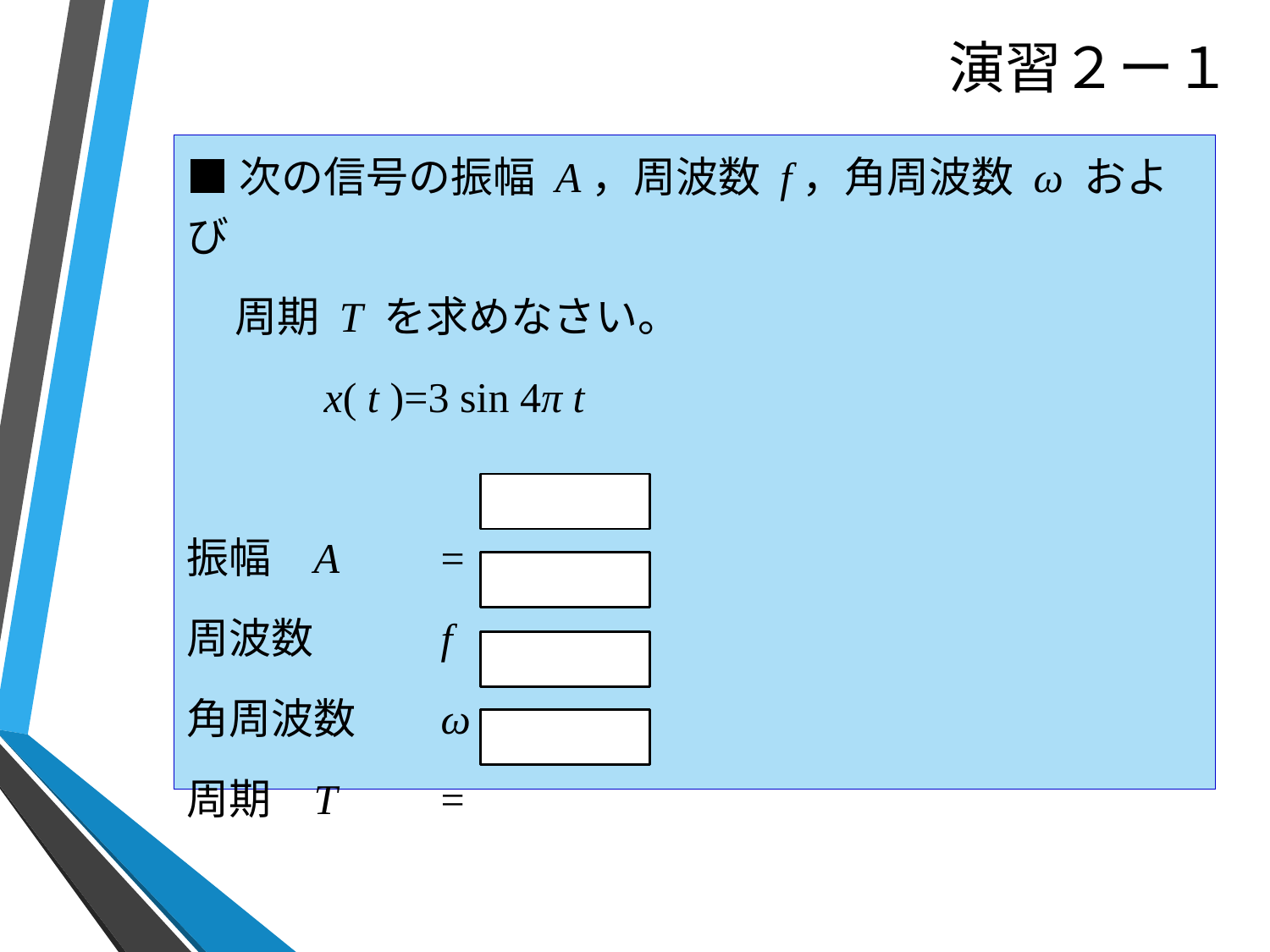

# 演習２ー１
■次の信号の振幅 A，周波数 f，角周波数 ω および
    周期 T を求めなさい。
　　　x( t )=3 sin 4π t

振幅	A	=
周波数	f	=
角周波数	ω	=
周期 	T	=